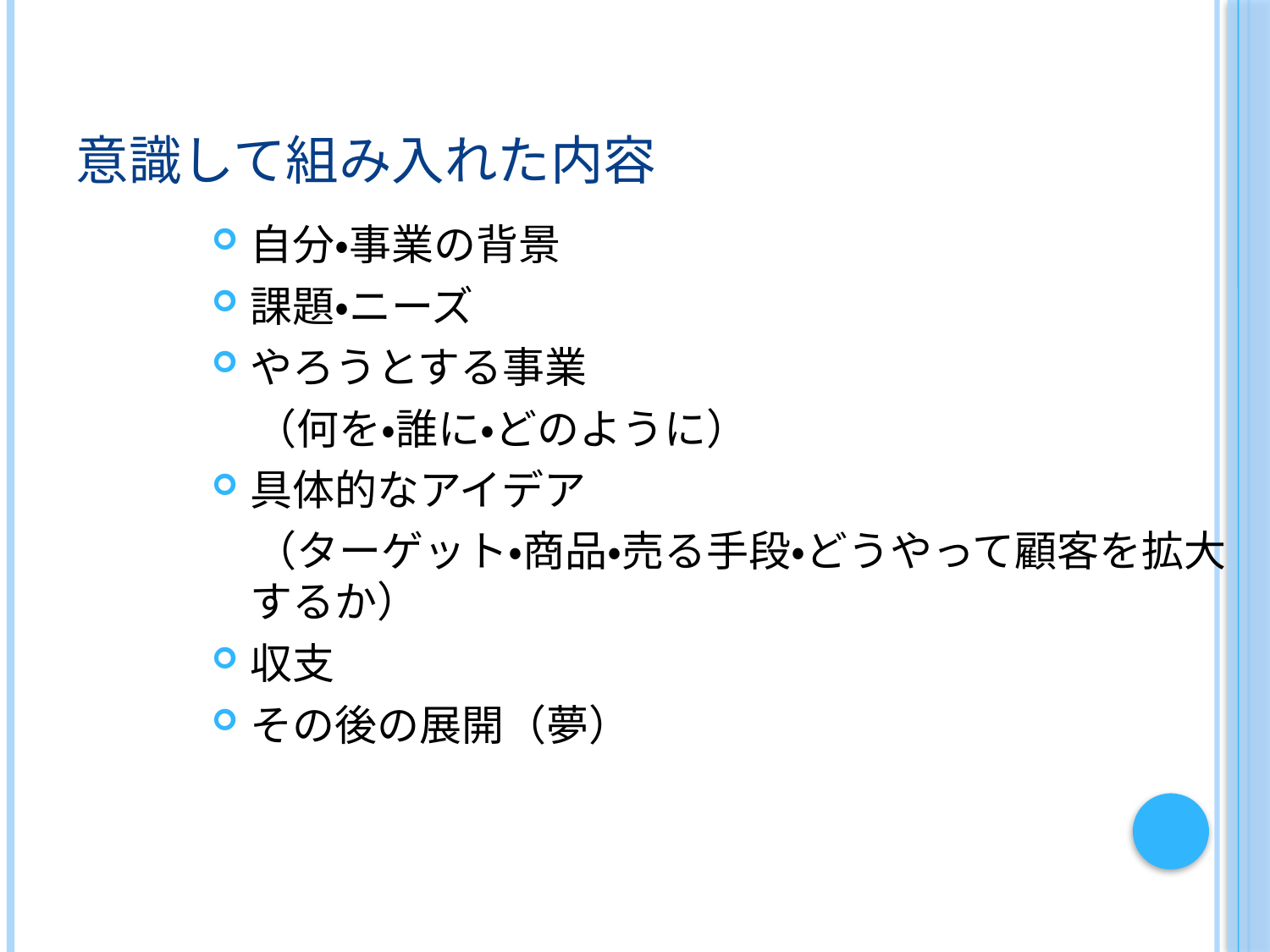

# 意識して組み入れた内容
自分・事業の背景
課題・ニーズ
やろうとする事業
　（何を・誰に・どのように）
具体的なアイデア
　（ターゲット・商品・売る手段・どうやって顧客を拡大するか）
収支
その後の展開（夢）